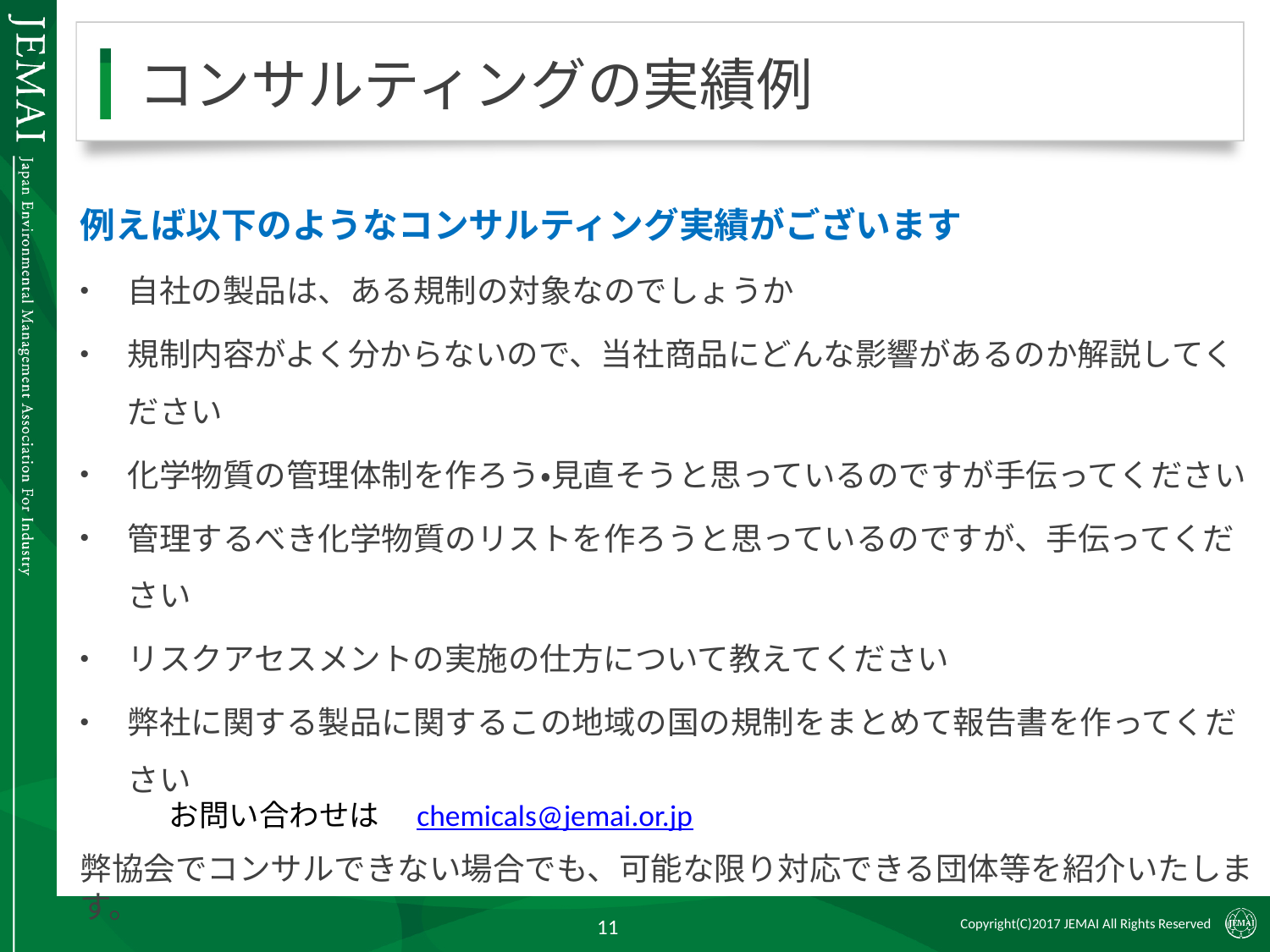

# コンサルティングの実績例
例えば以下のようなコンサルティング実績がございます
自社の製品は、ある規制の対象なのでしょうか
規制内容がよく分からないので、当社商品にどんな影響があるのか解説してください
化学物質の管理体制を作ろう・見直そうと思っているのですが手伝ってください
管理するべき化学物質のリストを作ろうと思っているのですが、手伝ってください
リスクアセスメントの実施の仕方について教えてください
弊社に関する製品に関するこの地域の国の規制をまとめて報告書を作ってください

弊協会でコンサルできない場合でも、可能な限り対応できる団体等を紹介いたします。
お問い合わせは　chemicals@jemai.or.jp
11